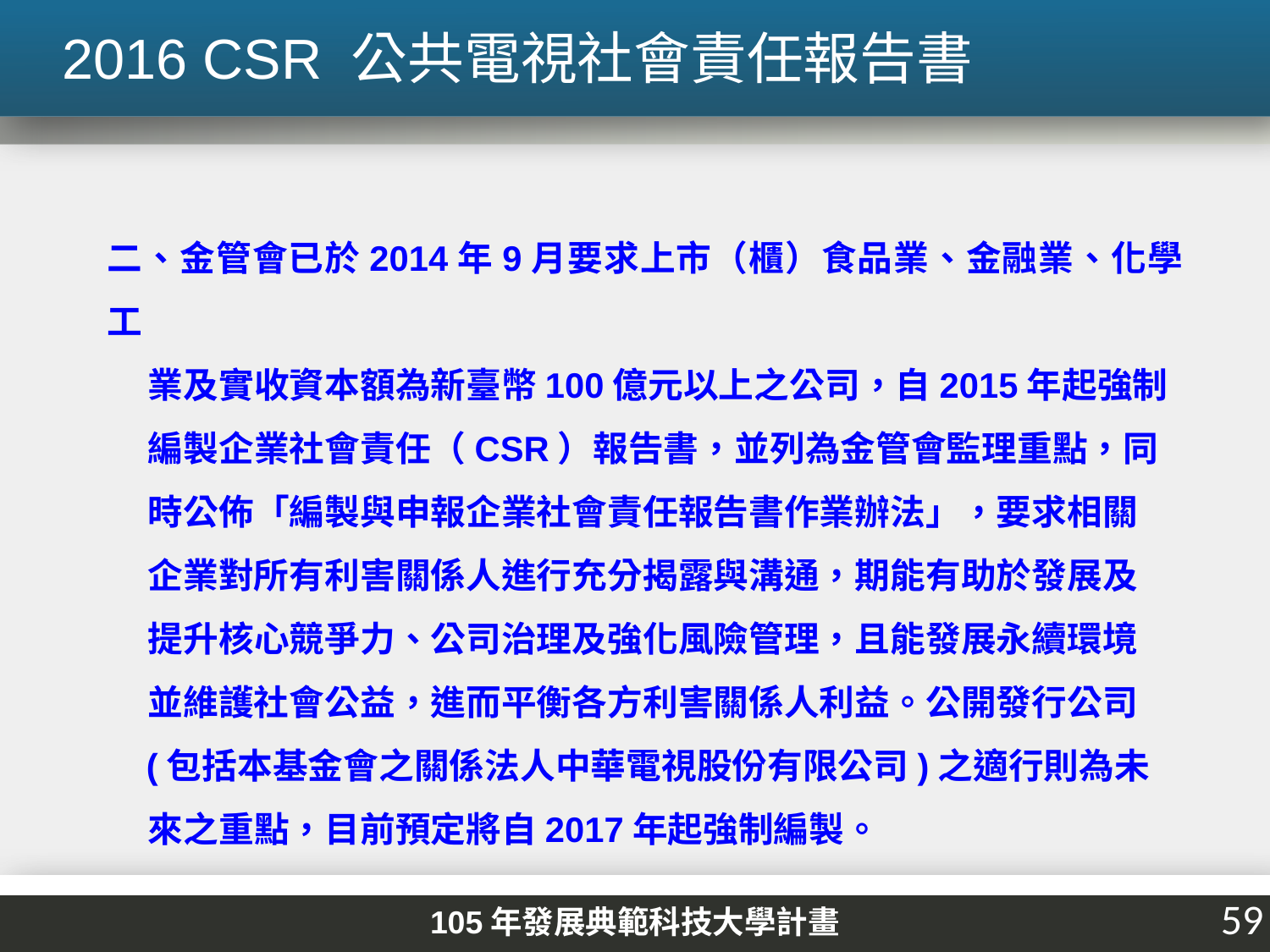

2016 CSR 公共電視社會責任報告書

二、金管會已於2014年9月要求上市（櫃）食品業、金融業、化學工
    業及實收資本額為新臺幣100億元以上之公司，自2015年起強制
    編製企業社會責任（CSR）報告書，並列為金管會監理重點，同
    時公佈「編製與申報企業社會責任報告書作業辦法」，要求相關
    企業對所有利害關係人進行充分揭露與溝通，期能有助於發展及
    提升核心競爭力、公司治理及強化風險管理，且能發展永續環境
    並維護社會公益，進而平衡各方利害關係人利益。公開發行公司
    (包括本基金會之關係法人中華電視股份有限公司)之適行則為未
    來之重點，目前預定將自2017年起強制編製。